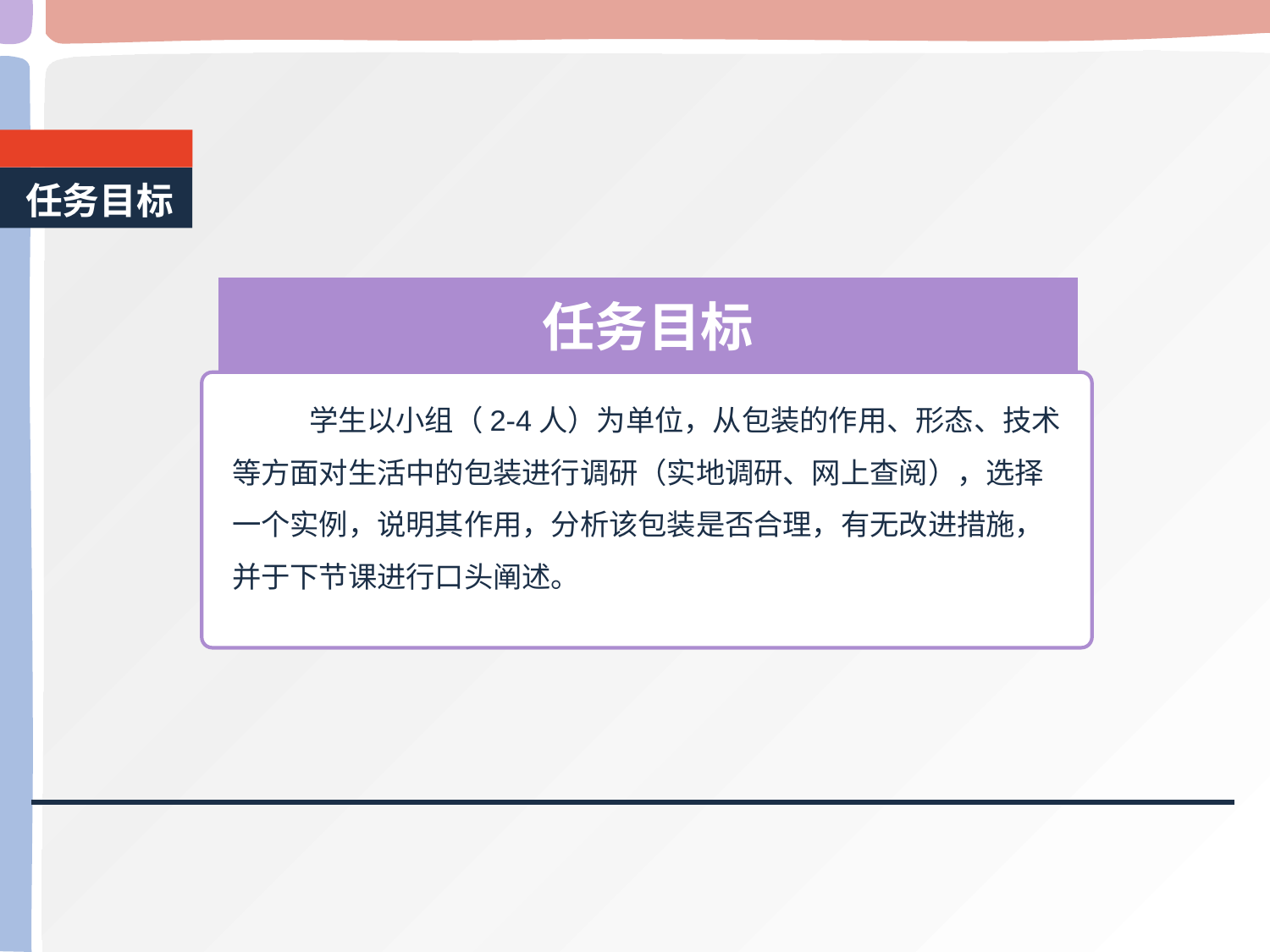

任务目标
任务目标

 学生以小组（2-4人）为单位，从包装的作用、形态、技术等方面对生活中的包装进行调研（实地调研、网上查阅），选择一个实例，说明其作用，分析该包装是否合理，有无改进措施，并于下节课进行口头阐述。